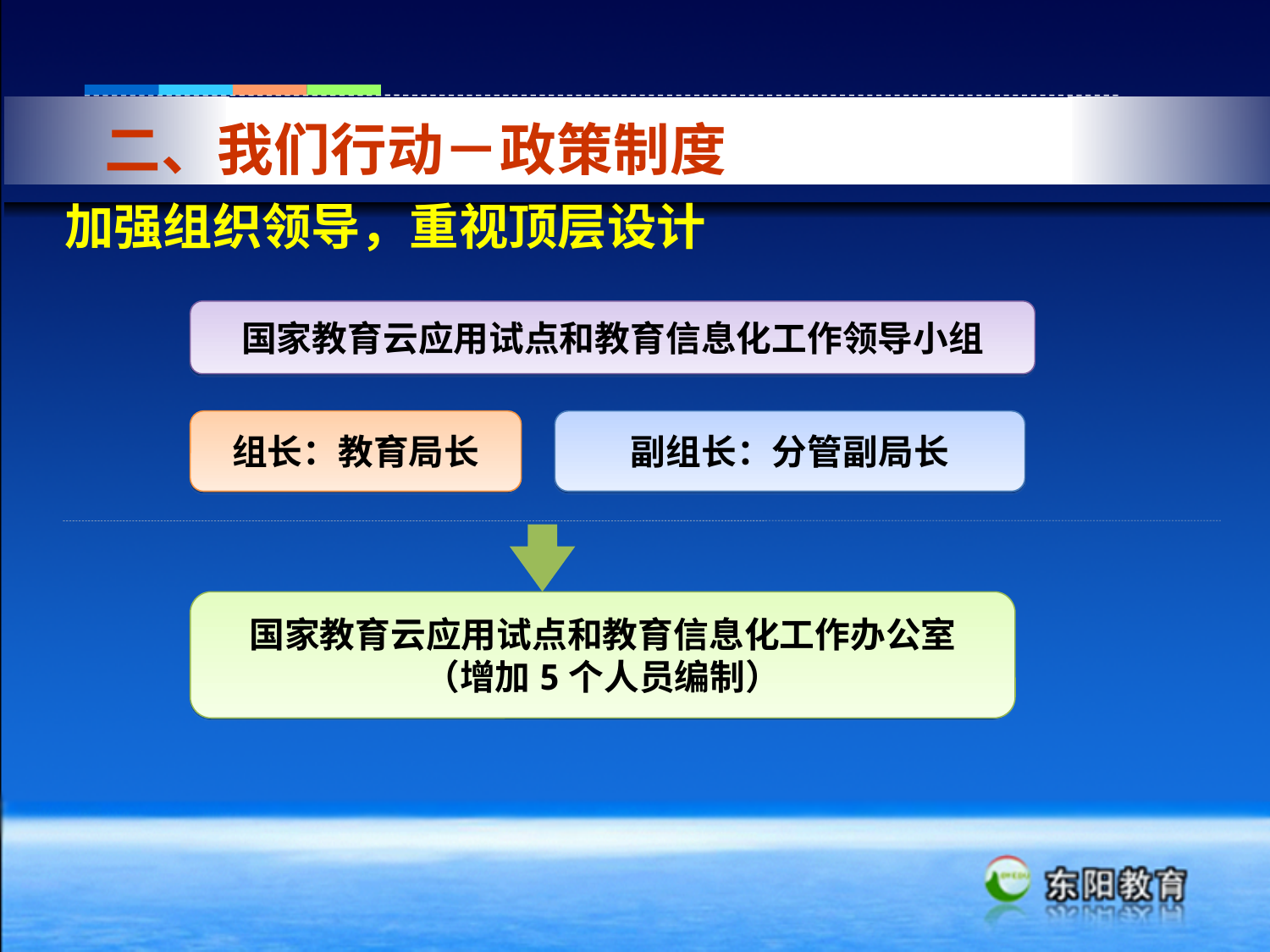

二、我们行动－政策制度

加强组织领导，重视顶层设计
国家教育云应用试点和教育信息化工作领导小组
组长：教育局长
副组长：分管副局长

国家教育云应用试点和教育信息化工作办公室
（增加5个人员编制）